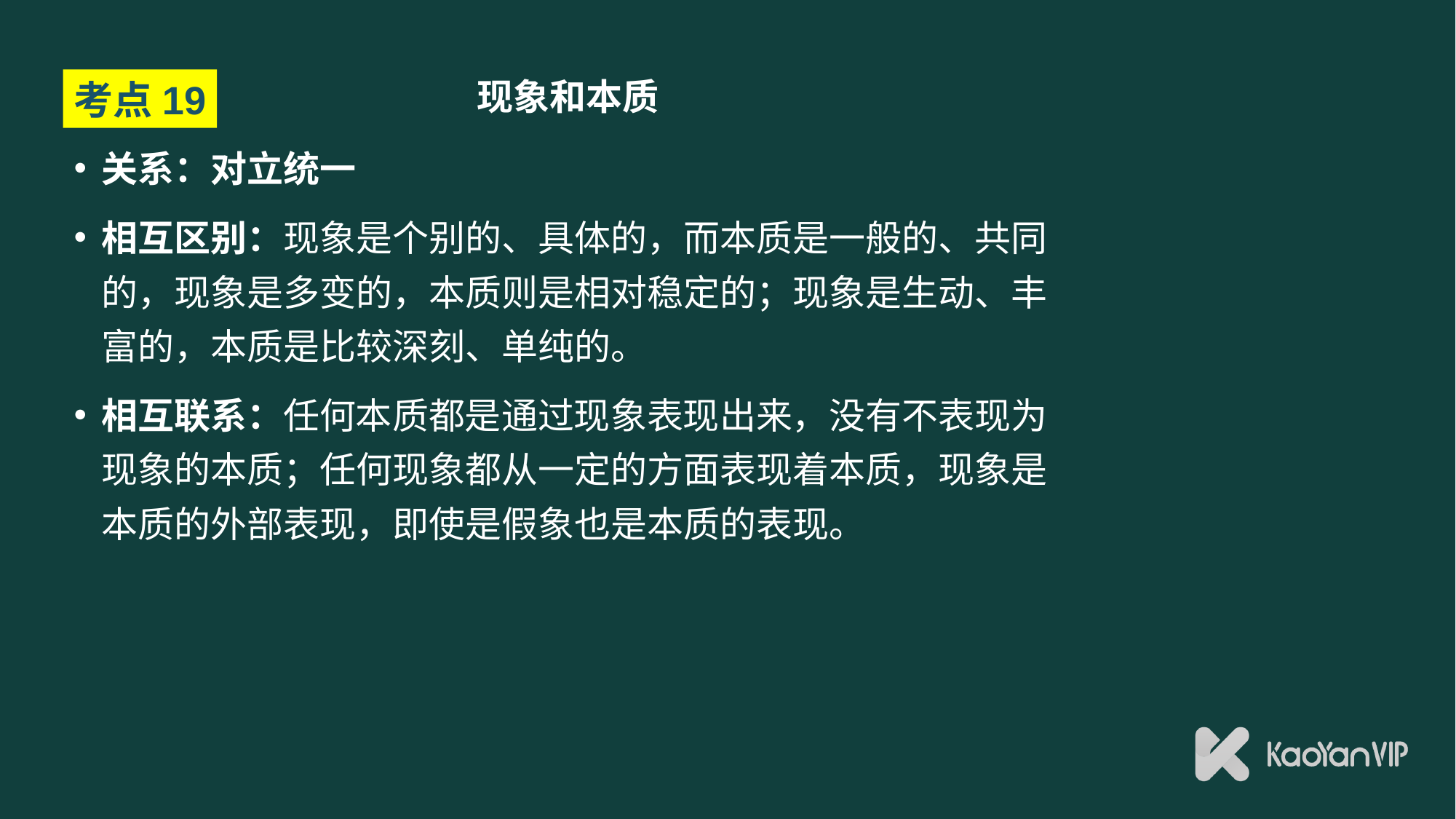

# 现象和本质
考点19
关系：对立统一
相互区别：现象是个别的、具体的，而本质是一般的、共同的，现象是多变的，本质则是相对稳定的；现象是生动、丰富的，本质是比较深刻、单纯的。
相互联系：任何本质都是通过现象表现出来，没有不表现为现象的本质；任何现象都从一定的方面表现着本质，现象是本质的外部表现，即使是假象也是本质的表现。